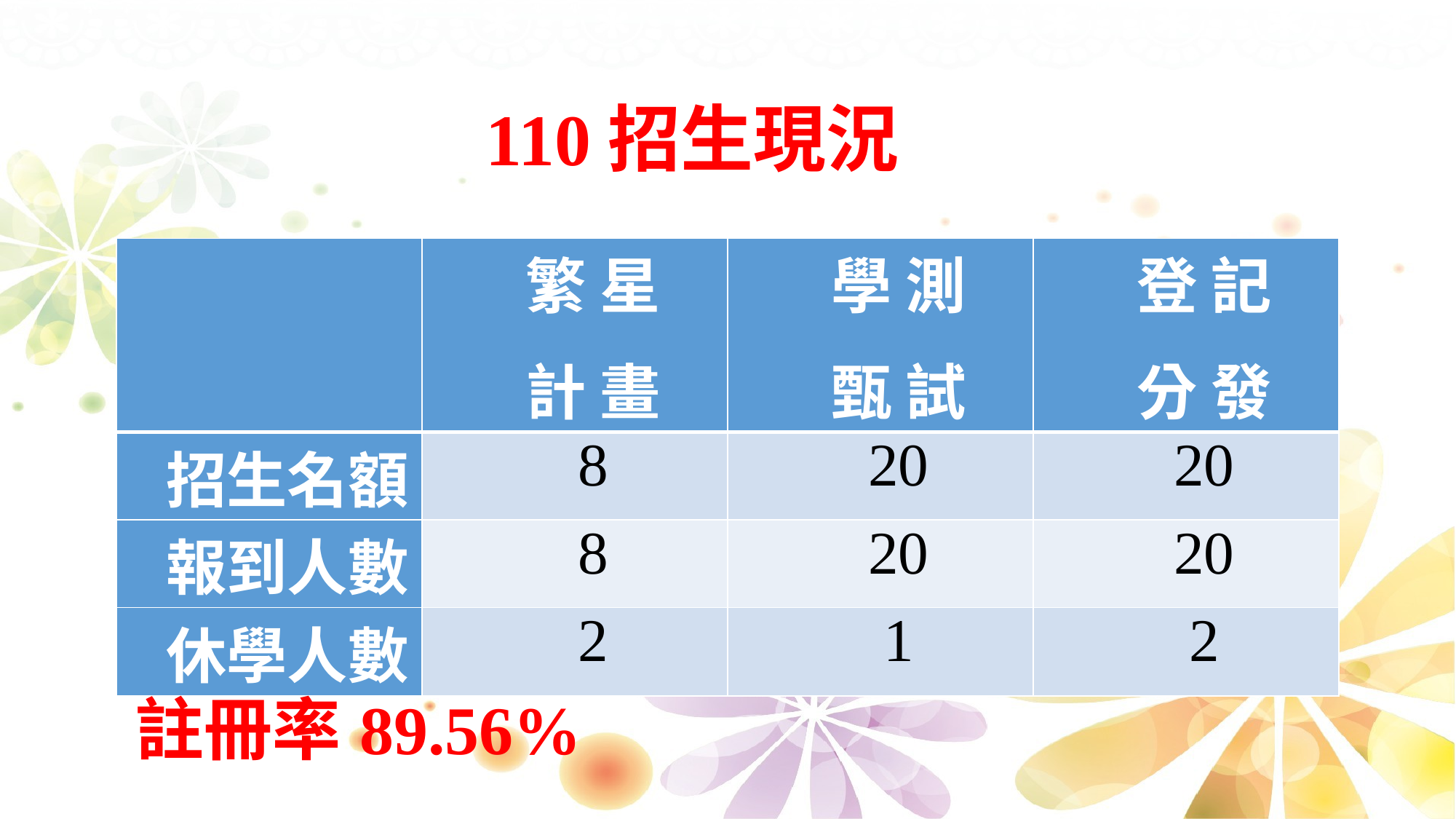

# 110招生現況
|  | 繁 星 計 畫 | 學 測 甄 試 | 登 記 分 發 |
| --- | --- | --- | --- |
| 招生名額 | 8 | 20 | 20 |
| 報到人數 | 8 | 20 | 20 |
| 休學人數 | 2 | 1 | 2 |
註冊率89.56%